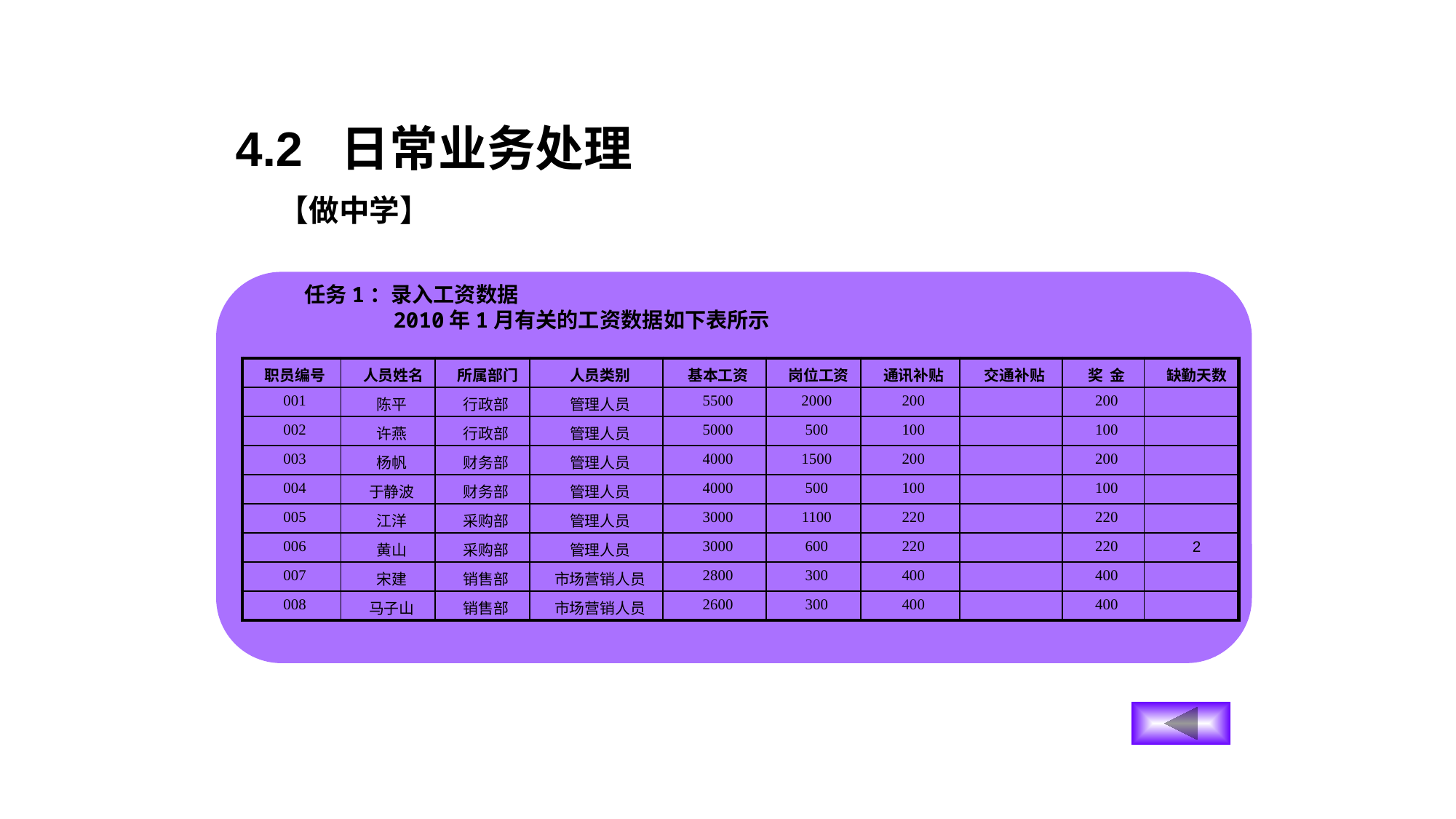

4.2  日常业务处理
【做中学】

任务1：录入工资数据
       2010年1月有关的工资数据如下表所示
| 职员编号 | 人员姓名 | 所属部门 | 人员类别 | 基本工资 | 岗位工资 | 通讯补贴 | 交通补贴 | 奖 金 | 缺勤天数 |
| --- | --- | --- | --- | --- | --- | --- | --- | --- | --- |
| 001 | 陈平 | 行政部 | 管理人员 | 5500 | 2000 | 200 |  | 200 |  |
| 002 | 许燕 | 行政部 | 管理人员 | 5000 | 500 | 100 |  | 100 |  |
| 003 | 杨帆 | 财务部 | 管理人员 | 4000 | 1500 | 200 |  | 200 |  |
| 004 | 于静波 | 财务部 | 管理人员 | 4000 | 500 | 100 |  | 100 |  |
| 005 | 江洋 | 采购部 | 管理人员 | 3000 | 1100 | 220 |  | 220 |  |
| 006 | 黄山 | 采购部 | 管理人员 | 3000 | 600 | 220 |  | 220 | 2 |
| 007 | 宋建 | 销售部 | 市场营销人员 | 2800 | 300 | 400 |  | 400 |  |
| 008 | 马子山 | 销售部 | 市场营销人员 | 2600 | 300 | 400 |  | 400 |  |